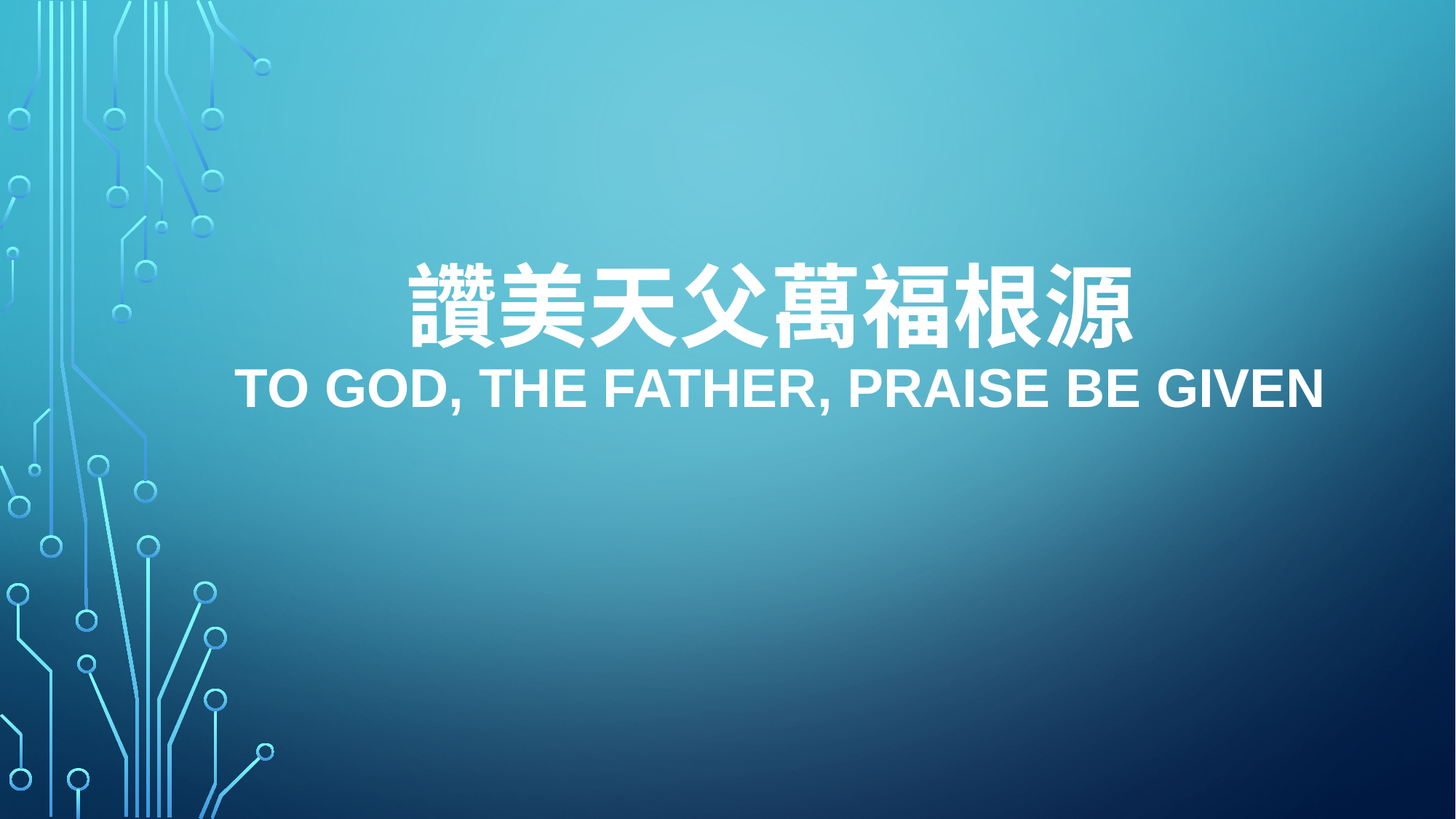

# 讚美天父萬福根源 to god, the father, praise be given